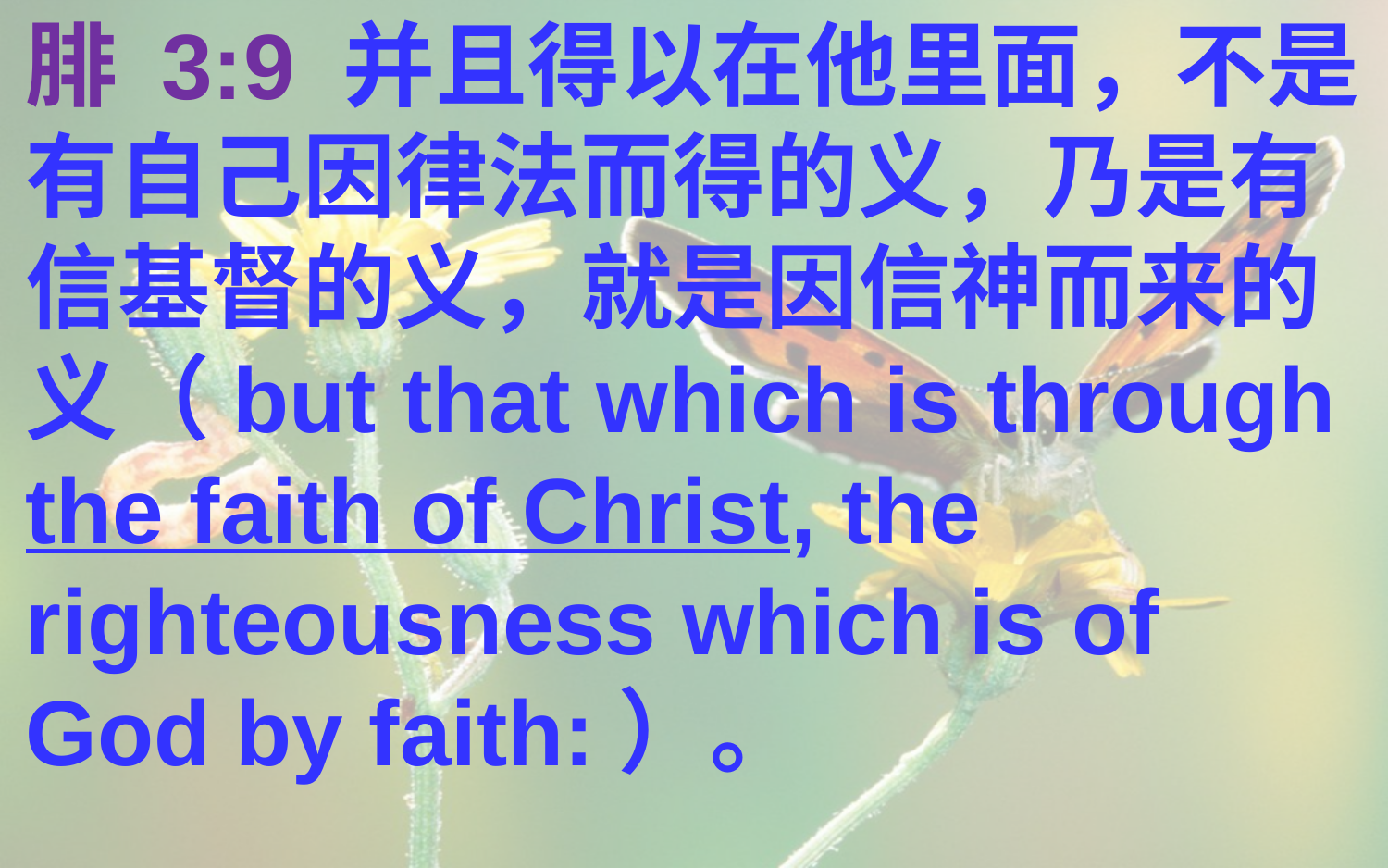

腓 3:9 并且得以在他里面，不是有自己因律法而得的义，乃是有信基督的义，就是因信神而来的义（but that which is through the faith of Christ, the righteousness which is of God by faith:）。